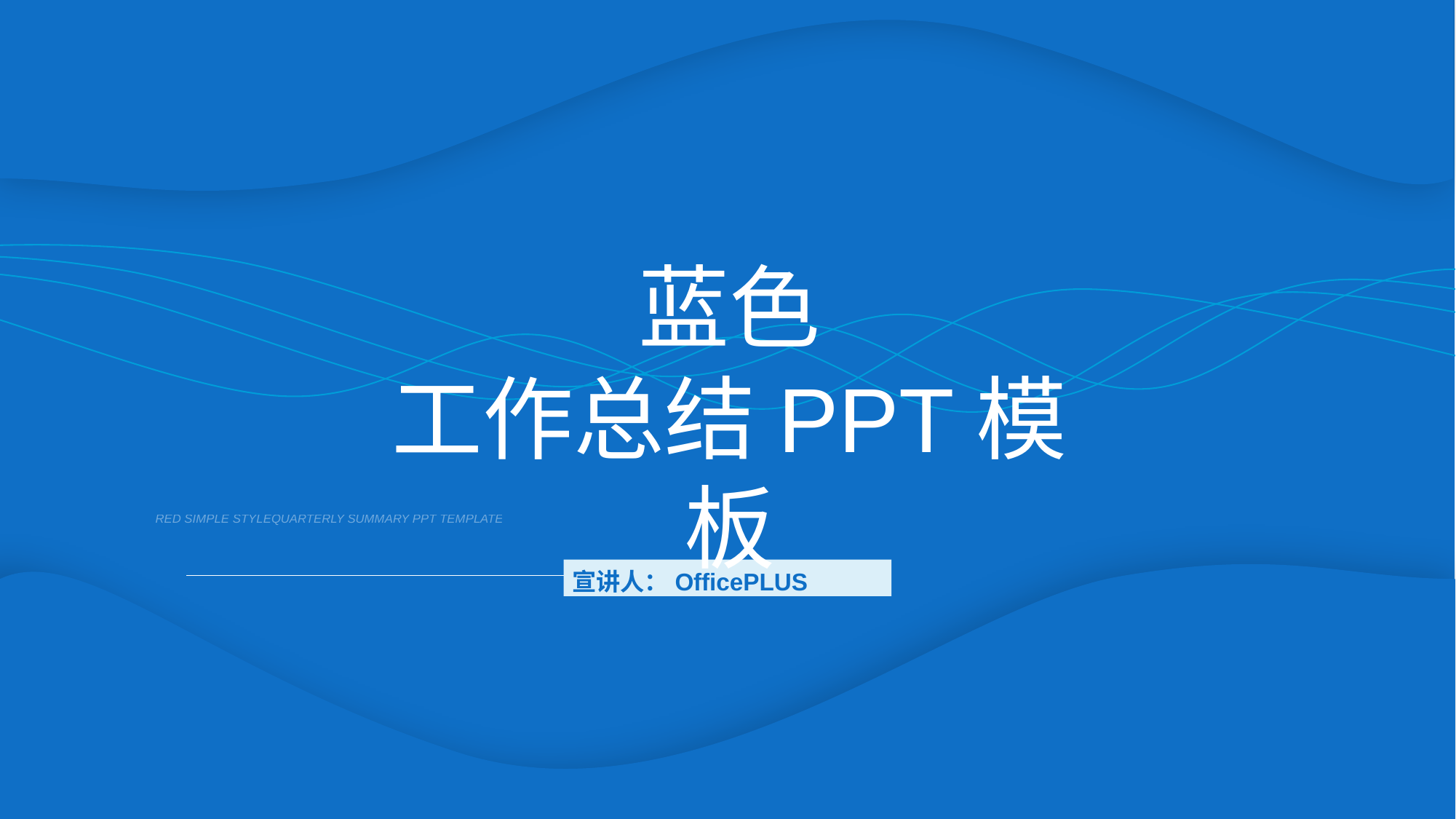

蓝色

工作总结PPT模板
RED SIMPLE STYLEQUARTERLY SUMMARY PPT TEMPLATE
宣讲人：OfficePLUS